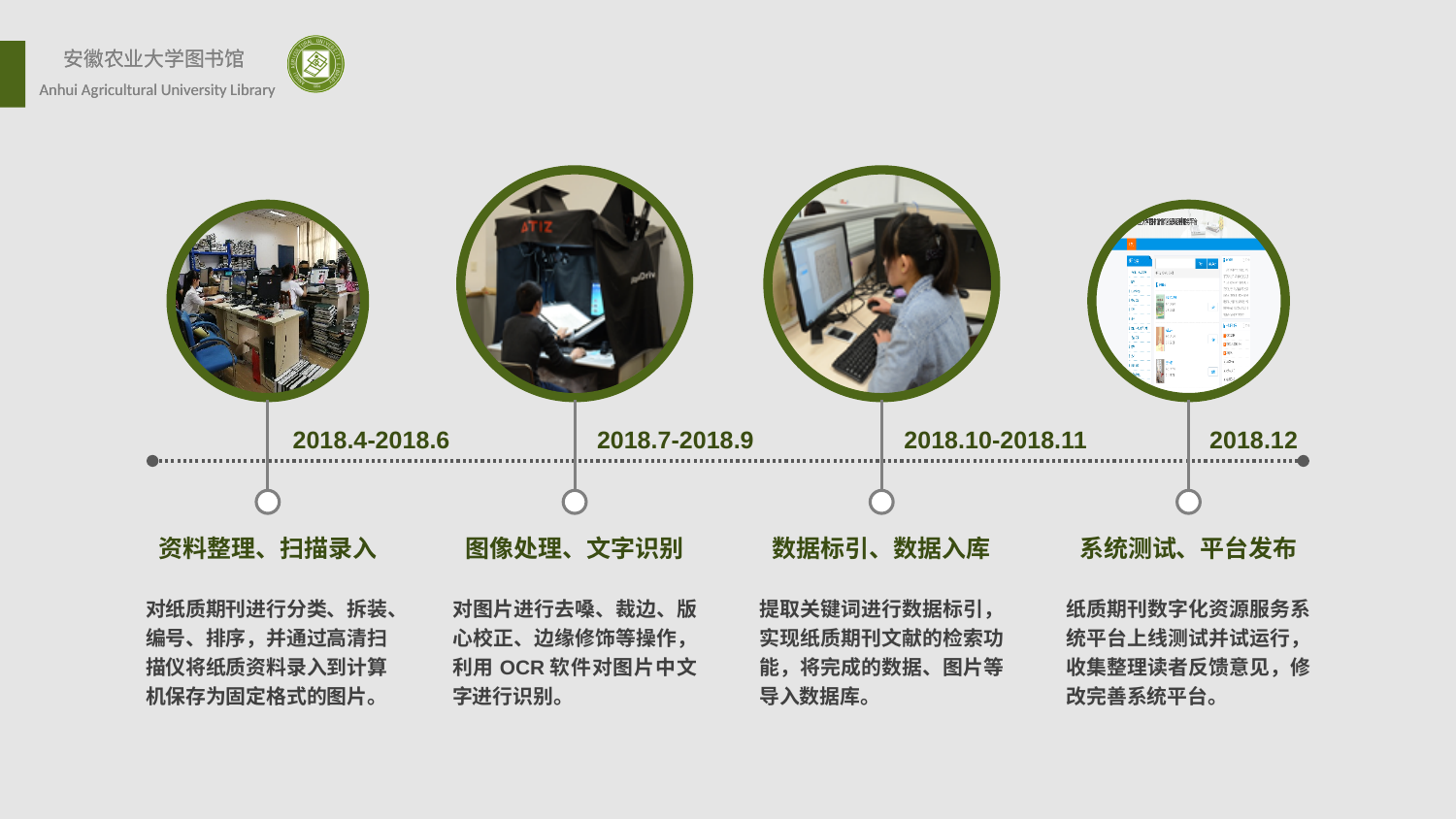

2018.4-2018.6
2018.7-2018.9
2018.10-2018.11
2018.12
资料整理、扫描录入
图像处理、文字识别
数据标引、数据入库
系统测试、平台发布
对纸质期刊进行分类、拆装、编号、排序，并通过高清扫描仪将纸质资料录入到计算机保存为固定格式的图片。
对图片进行去嗓、裁边、版心校正、边缘修饰等操作，利用OCR软件对图片中文字进行识别。
提取关键词进行数据标引，实现纸质期刊文献的检索功能，将完成的数据、图片等导入数据库。
纸质期刊数字化资源服务系统平台上线测试并试运行，收集整理读者反馈意见，修改完善系统平台。